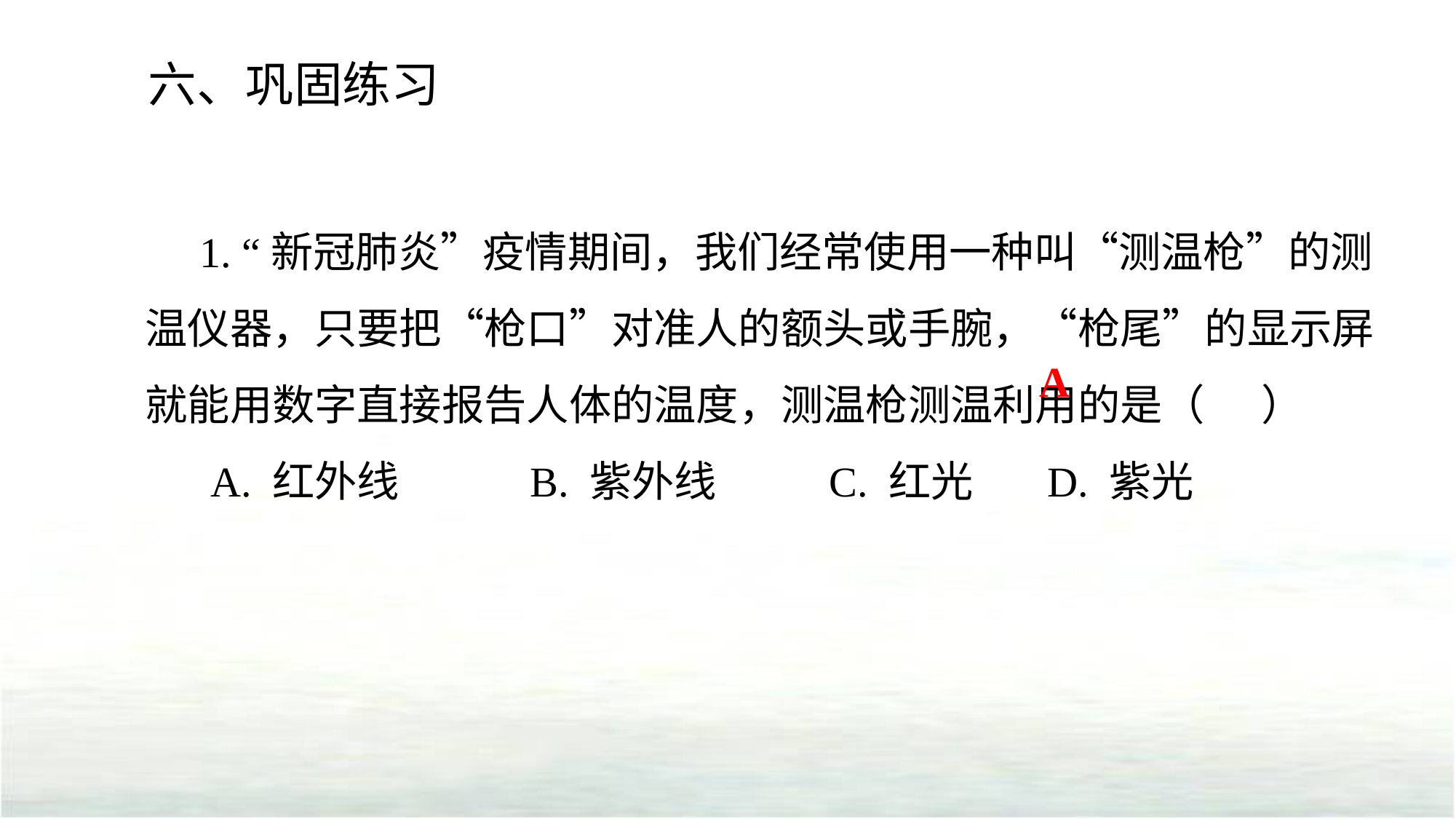

六、巩固练习
1. “新冠肺炎”疫情期间，我们经常使用一种叫“测温枪”的测温仪器，只要把“枪口”对准人的额头或手腕，“枪尾”的显示屏就能用数字直接报告人体的温度，测温枪测温利用的是（      ）
 A. 红外线	     B. 紫外线	  C. 红光	  D. 紫光
A